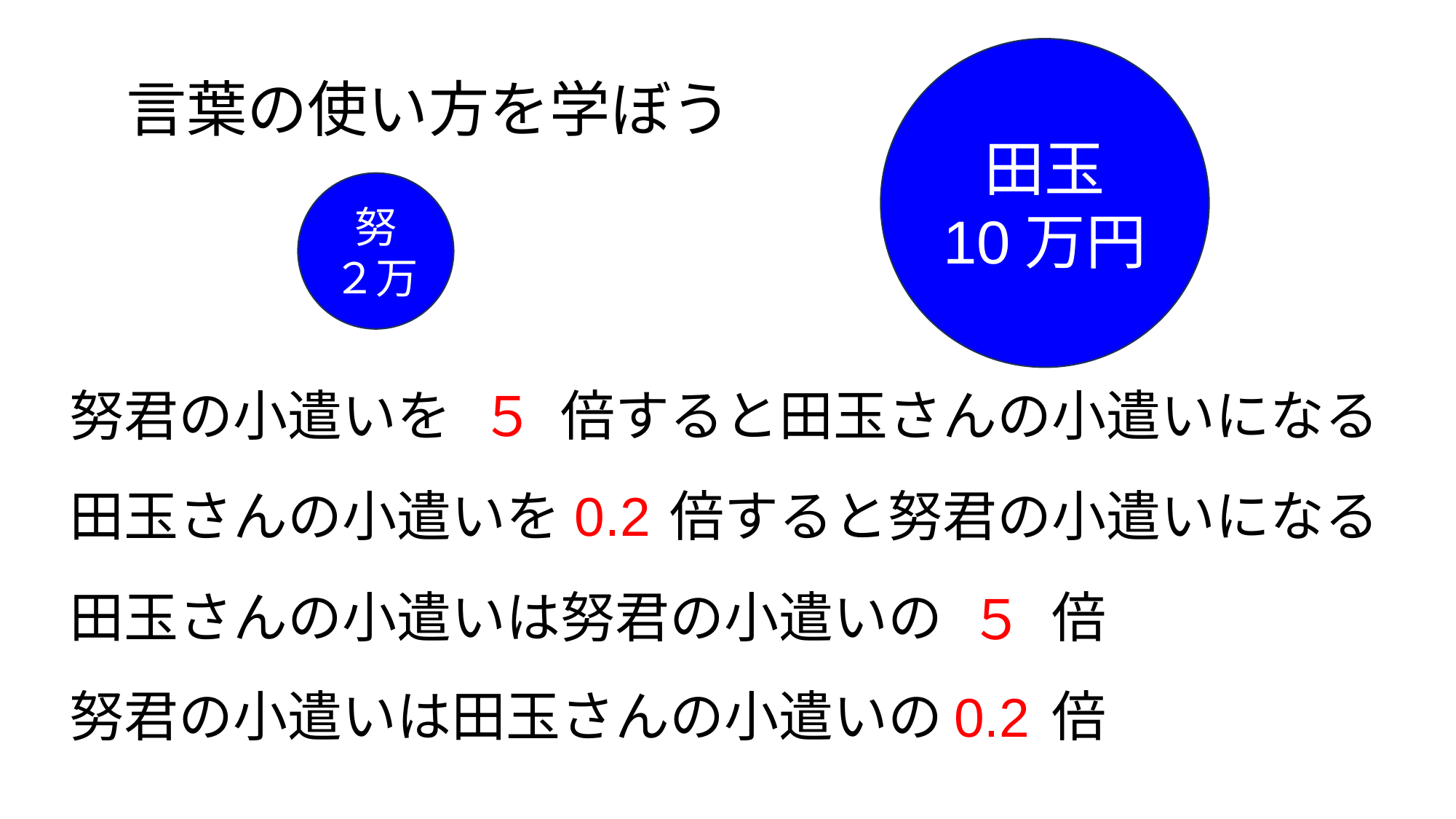

田玉
10万円
言葉の使い方を学ぼう
努
２万
努君の小遣いを　　倍すると田玉さんの小遣いになる
５
0.2
田玉さんの小遣いを　　倍すると努君の小遣いになる
田玉さんの小遣いは努君の小遣いの　　倍
５
努君の小遣いは田玉さんの小遣いの　　倍
0.2